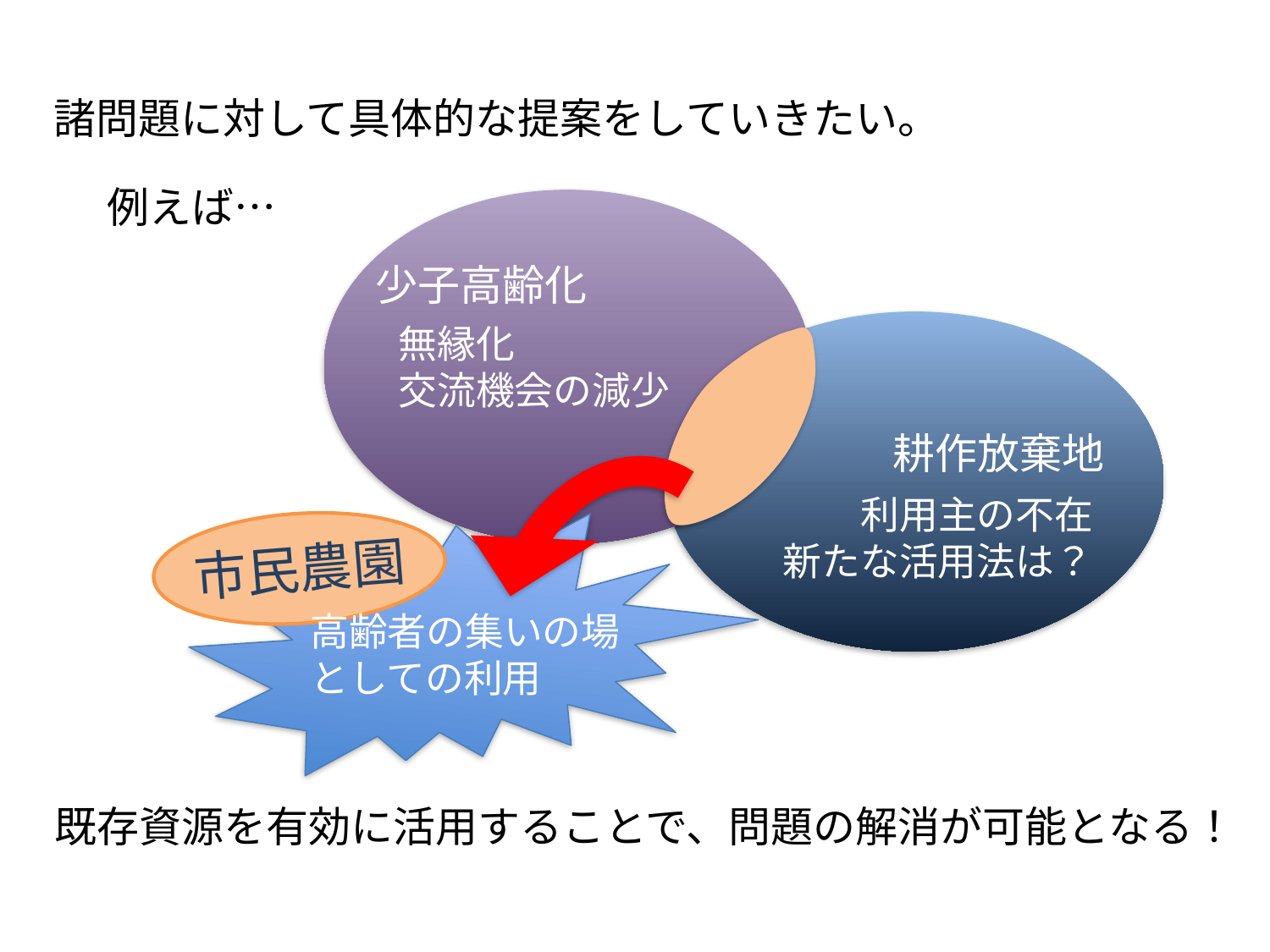

諸問題に対して具体的な提案をしていきたい。
例えば…

少子高齢化

無縁化
交流機会の減少

耕作放棄地
利用主の不在
新たな活用法は？

市民農園
高齢者の集いの場
としての利用
既存資源を有効に活用することで、問題の解消が可能となる！